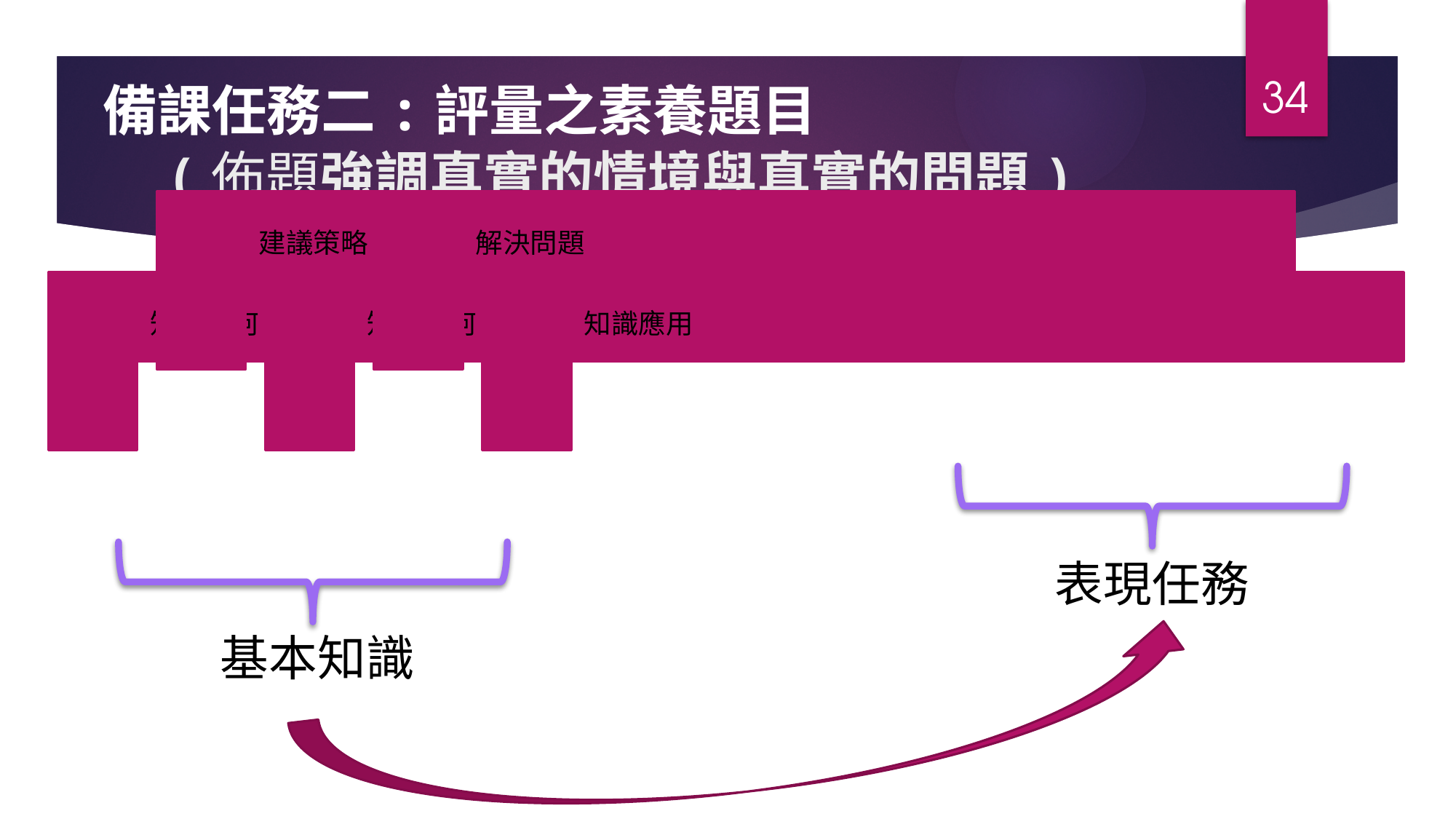

34
# 備課任務二:評量之素養題目 (佈題強調真實的情境與真實的問題)
知其如何？
建議策略
解決問題
知其為何？
知識應用

表現任務

基本知識